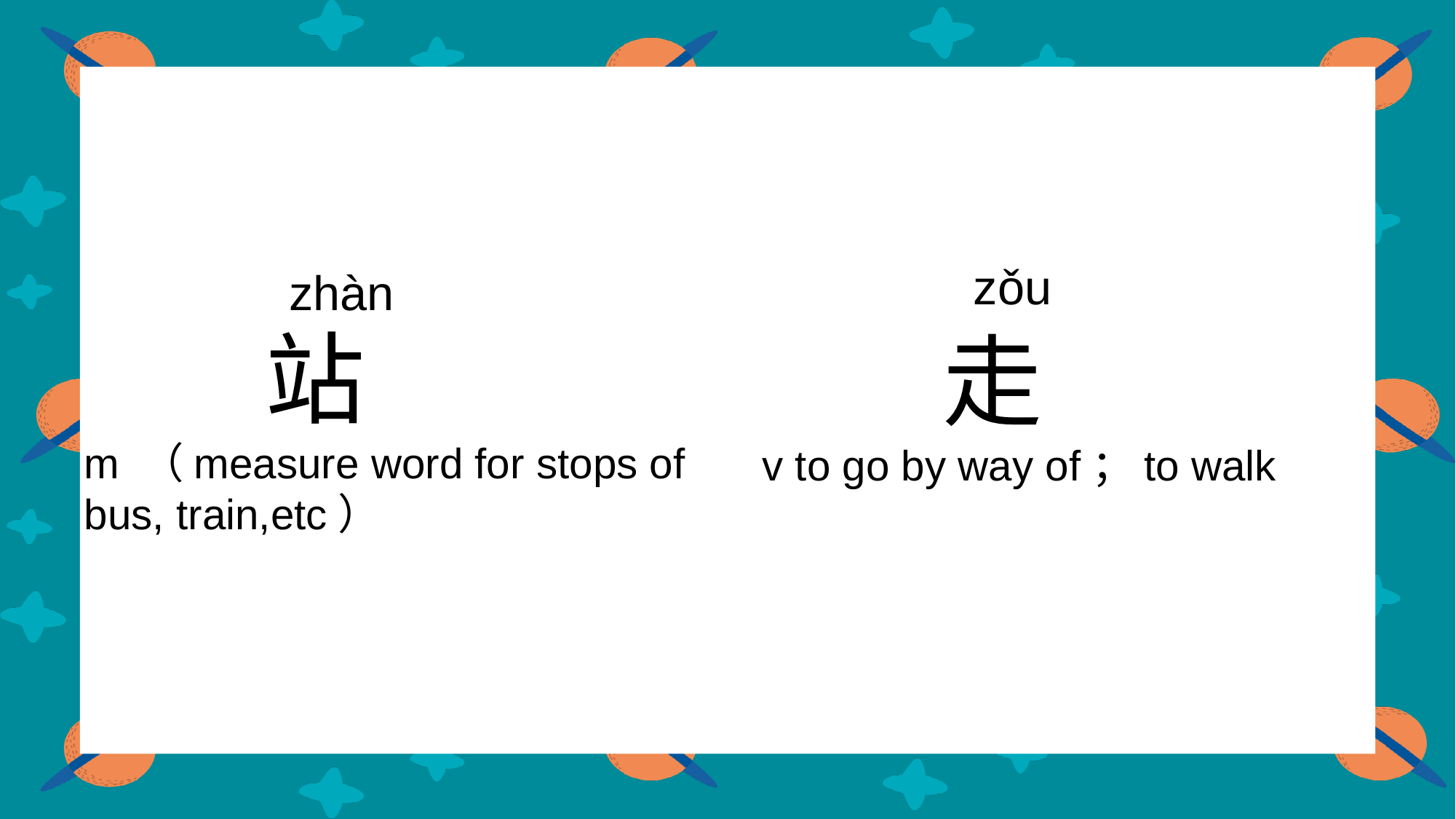

zǒu
zhàn
       站
m （measure word for stops of
bus, train,etc）
       走
v to go by way of；to walk